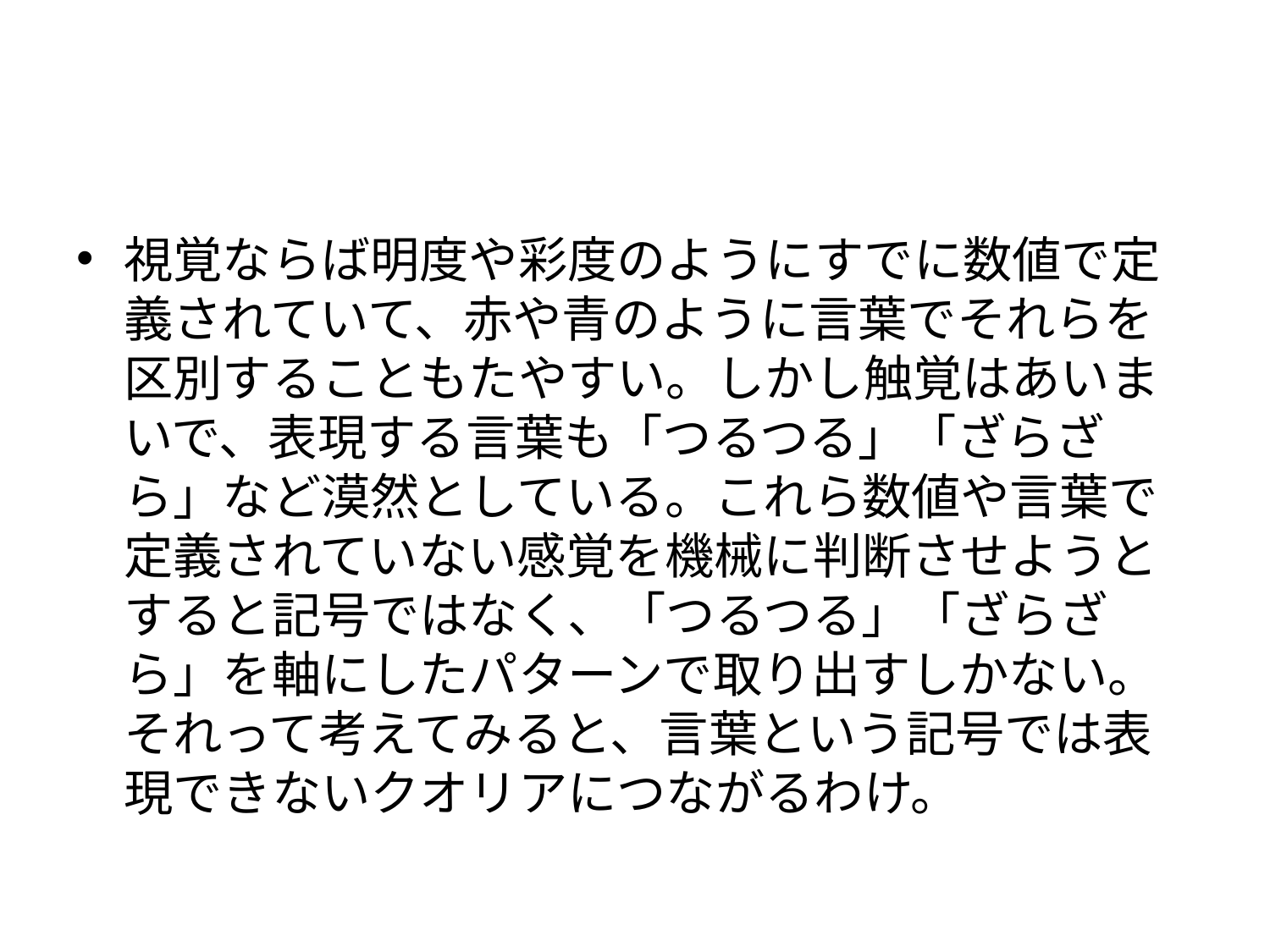

視覚ならば明度や彩度のようにすでに数値で定義されていて、赤や青のように言葉でそれらを区別することもたやすい。しかし触覚はあいまいで、表現する言葉も「つるつる」「ざらざら」など漠然としている。これら数値や言葉で定義されていない感覚を機械に判断させようとすると記号ではなく、「つるつる」「ざらざら」を軸にしたパターンで取り出すしかない。それって考えてみると、言葉という記号では表現できないクオリアにつながるわけ。